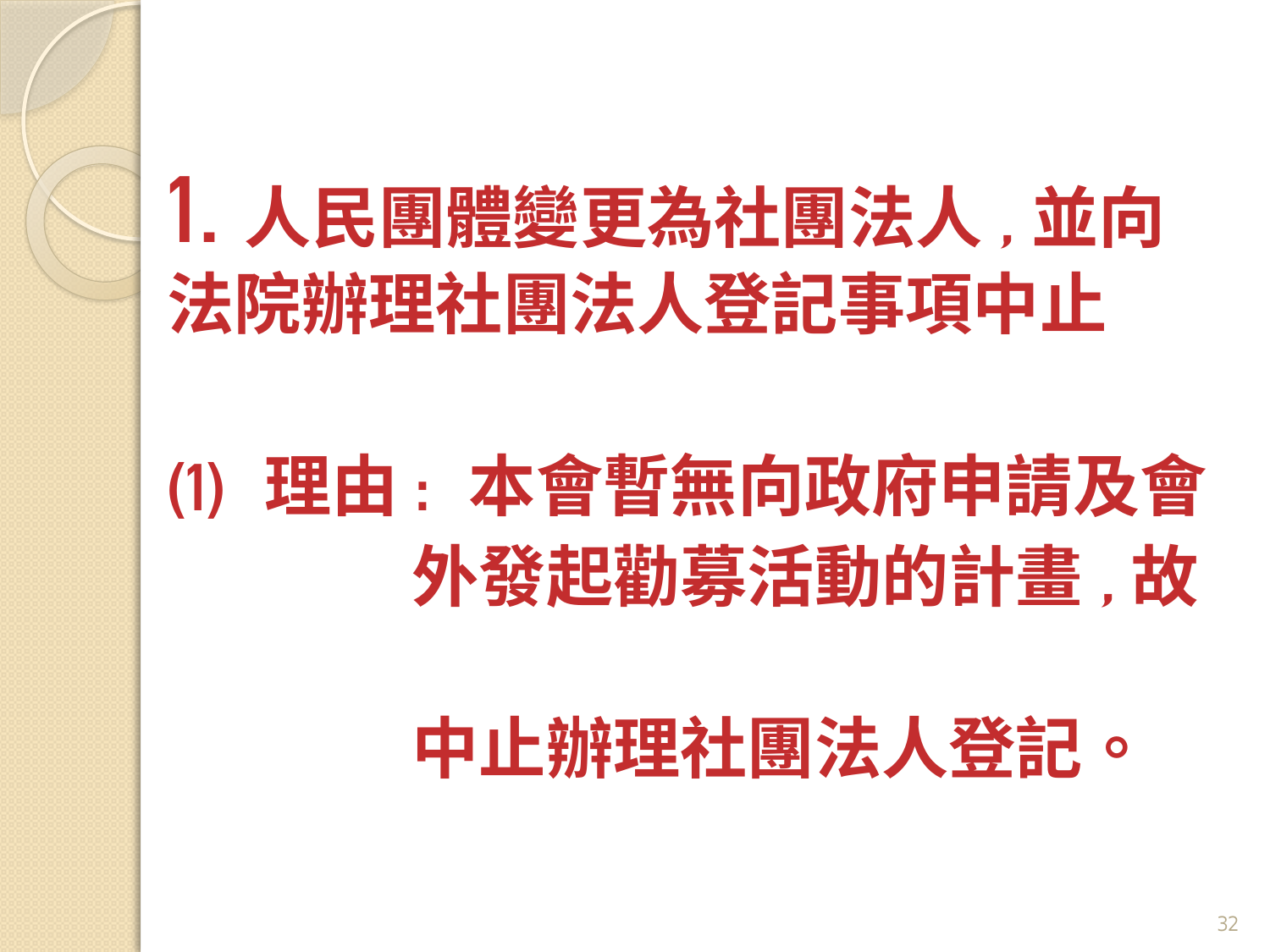

1.人民團體變更為社團法人,並向法院辦理社團法人登記事項中止

(1) 理由: 本會暫無向政府申請及會
               外發起勸募活動的計畫,故
               中止辦理社團法人登記。
32